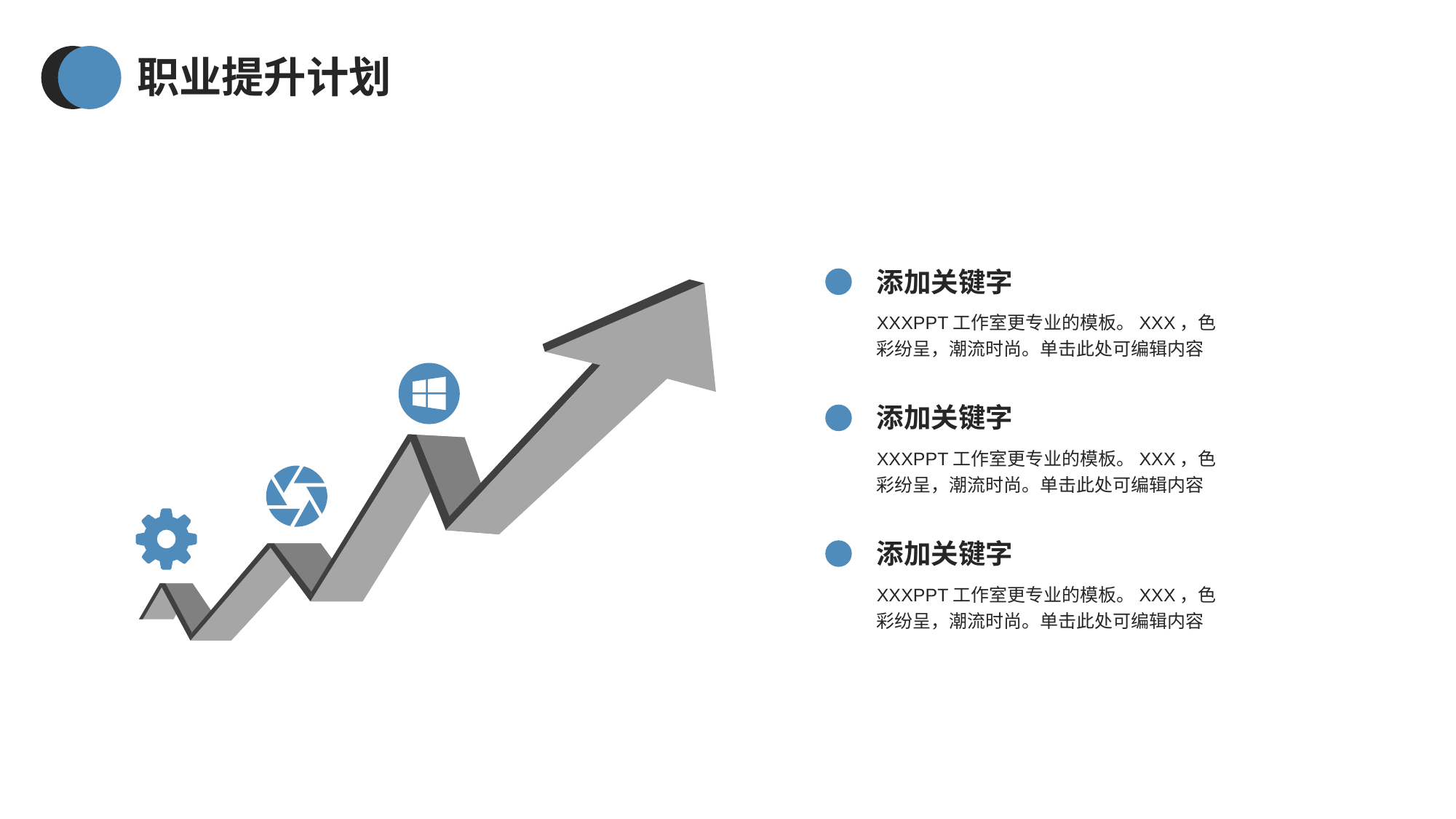

职业提升计划

添加关键字

XXXPPT工作室更专业的模板。XXX，色彩纷呈，潮流时尚。单击此处可编辑内容

添加关键字

XXXPPT工作室更专业的模板。XXX，色彩纷呈，潮流时尚。单击此处可编辑内容

添加关键字

XXXPPT工作室更专业的模板。XXX，色彩纷呈，潮流时尚。单击此处可编辑内容